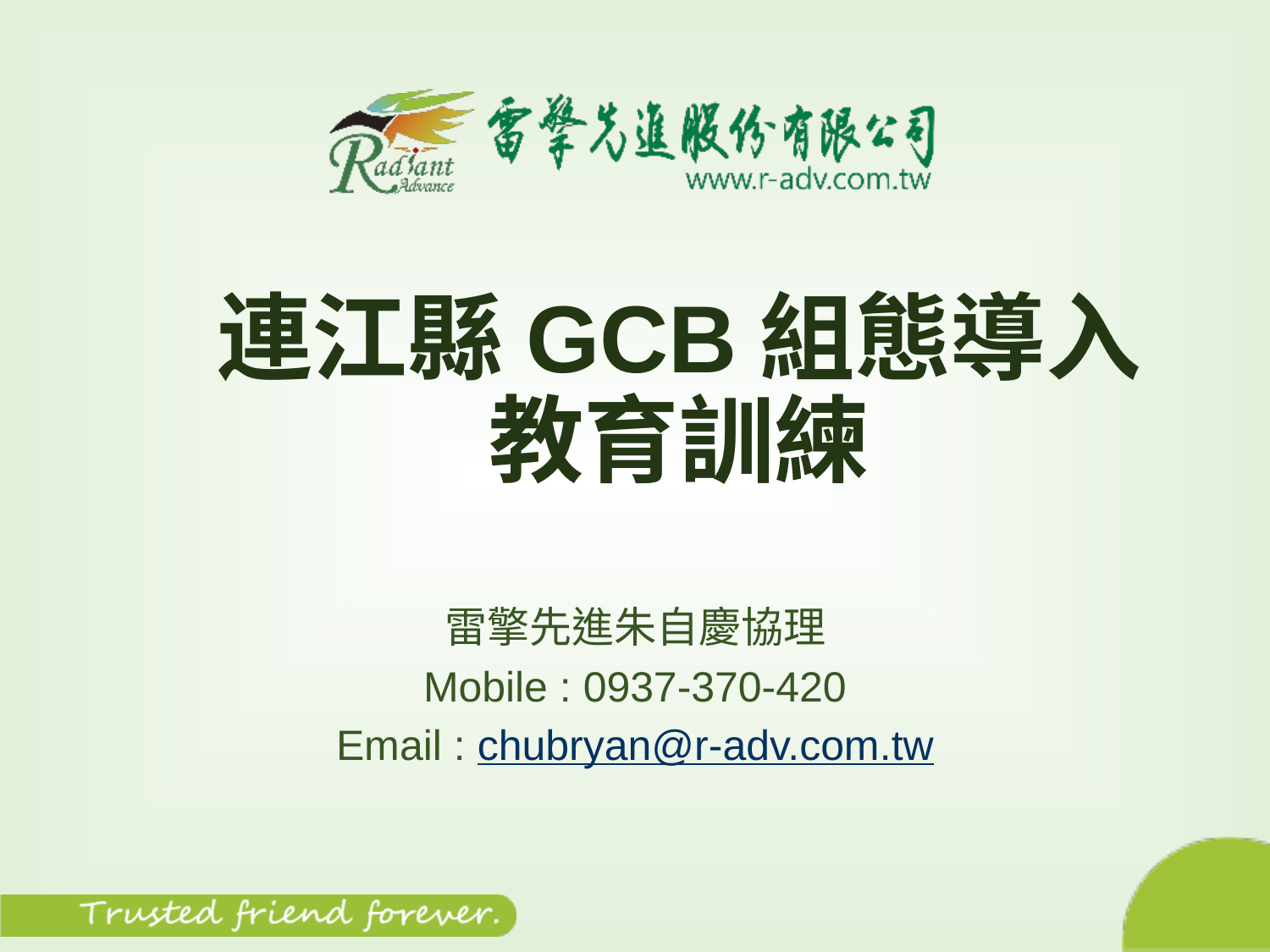

# 連江縣GCB組態導入 教育訓練
雷擎先進朱自慶協理
Mobile : 0937-370-420
Email : chubryan@r-adv.com.tw